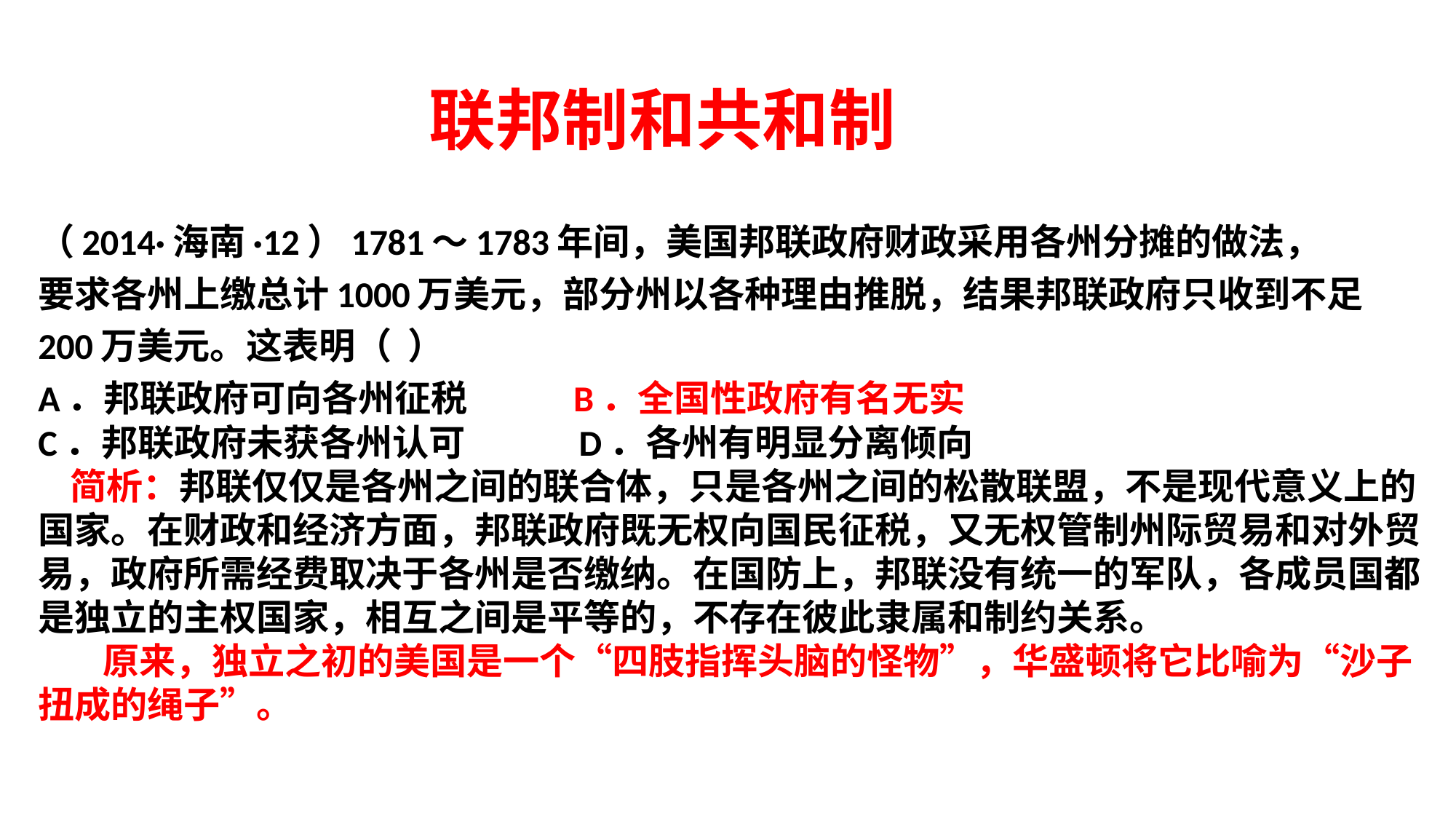

# 联邦制和共和制
（2014·海南·12）1781～1783年间，美国邦联政府财政采用各州分摊的做法，
要求各州上缴总计1000万美元，部分州以各种理由推脱，结果邦联政府只收到不足
200万美元。这表明（  ）
A．邦联政府可向各州征税            B．全国性政府有名无实
C．邦联政府未获各州认可             D．各州有明显分离倾向
   简析：邦联仅仅是各州之间的联合体，只是各州之间的松散联盟，不是现代意义上的国家。在财政和经济方面，邦联政府既无权向国民征税，又无权管制州际贸易和对外贸易，政府所需经费取决于各州是否缴纳。在国防上，邦联没有统一的军队，各成员国都是独立的主权国家，相互之间是平等的，不存在彼此隶属和制约关系。
       原来，独立之初的美国是一个“四肢指挥头脑的怪物”，华盛顿将它比喻为“沙子扭成的绳子”。